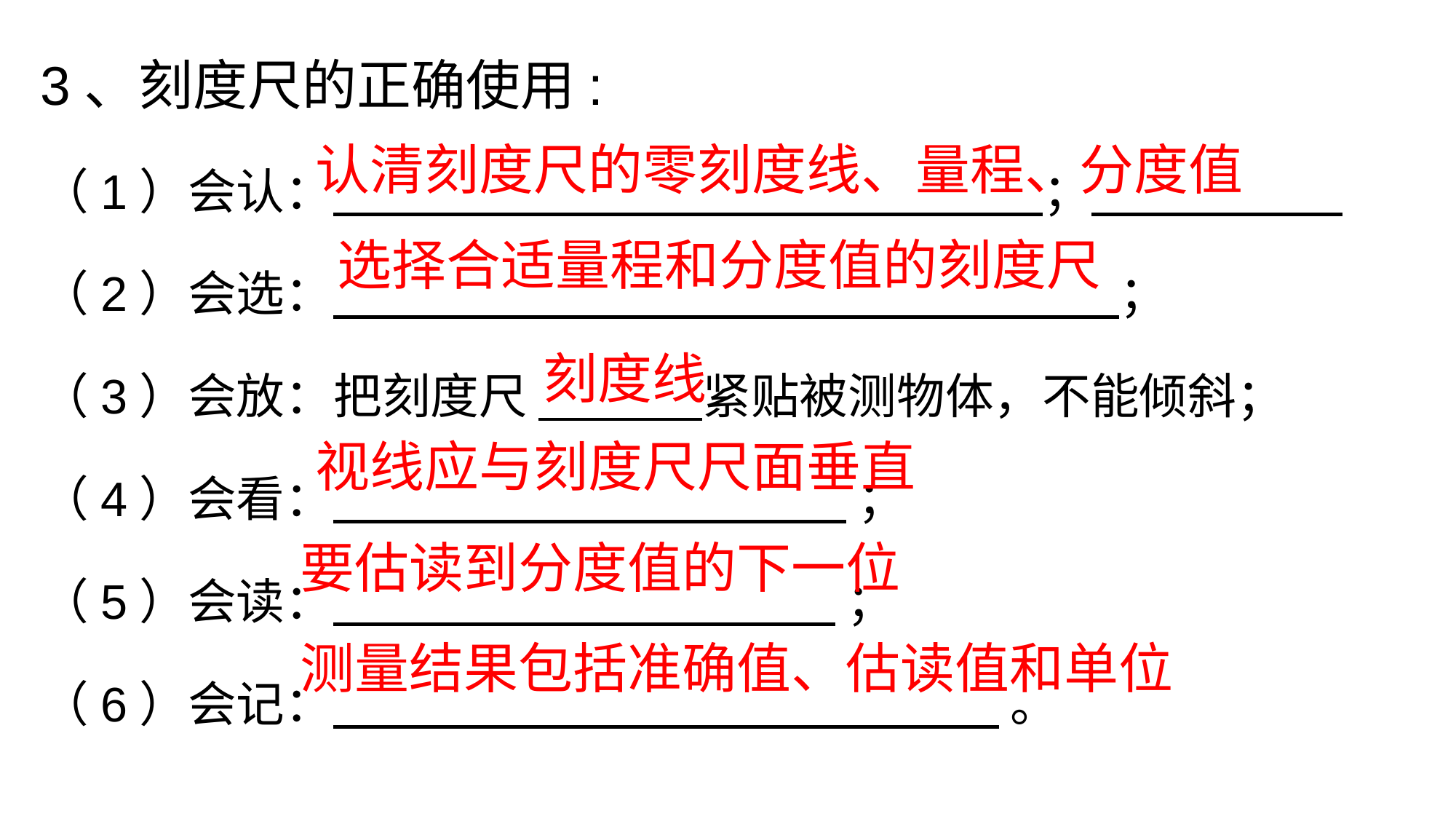

3、刻度尺的正确使用:
（1）会认：                                                                 ；
（2）会选：                                                                        ；
（3）会放：把刻度尺                紧贴被测物体，不能倾斜；
（4）会看：                                                ；
（5）会读：                                               ；
（6）会记：                                                              。

认清刻度尺的零刻度线、量程、分度值
选择合适量程和分度值的刻度尺
刻度线
视线应与刻度尺尺面垂直
要估读到分度值的下一位
测量结果包括准确值、估读值和单位